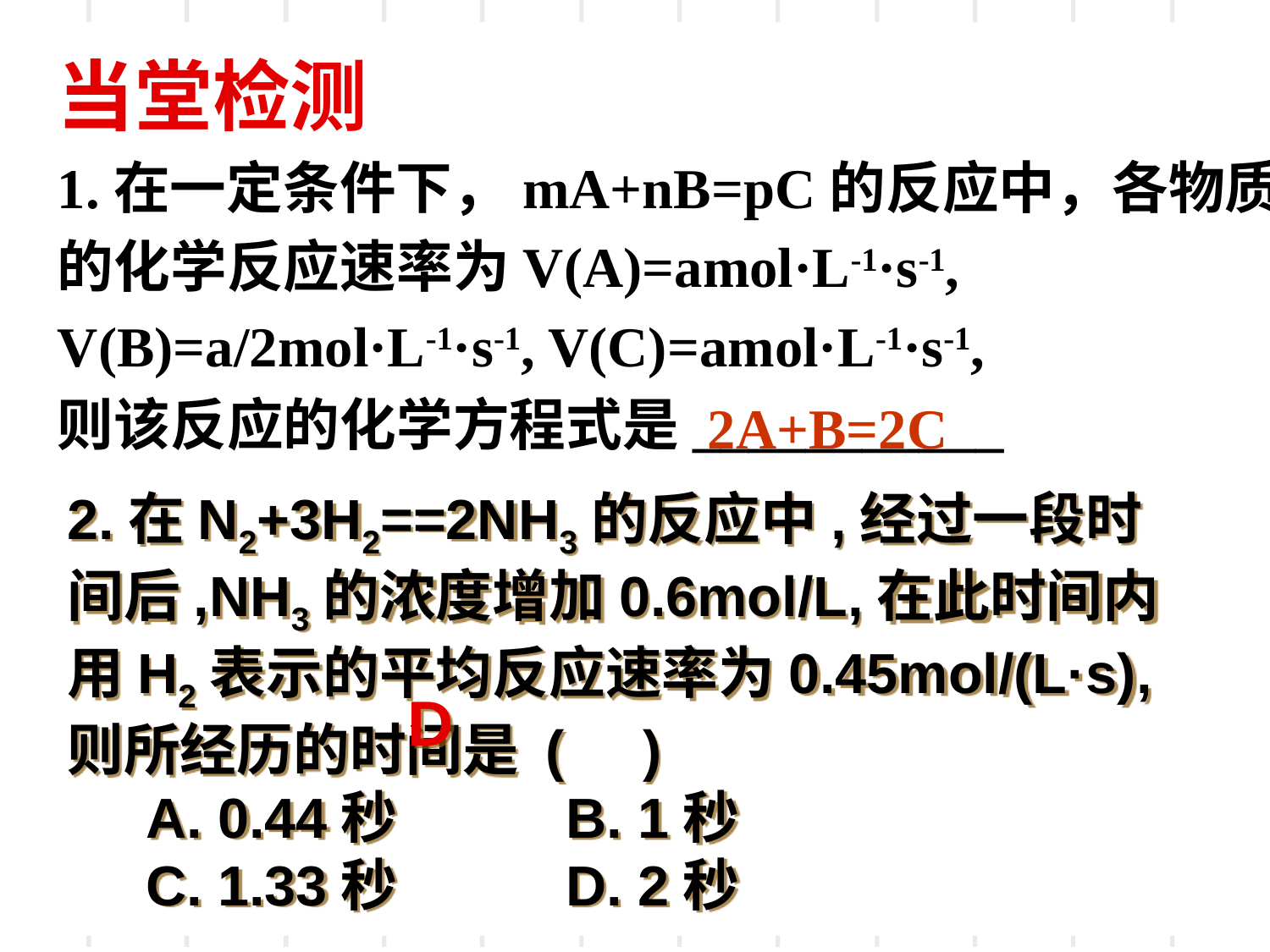

当堂检测
1.在一定条件下，mA+nB=pC的反应中，各物质
的化学反应速率为V(A)=amol·L-1·s-1,
V(B)=a/2mol·L-1·s-1, V(C)=amol·L-1·s-1,
则该反应的化学方程式是___________
2A+B=2C
2.在N2+3H2==2NH3的反应中,经过一段时间后,NH3的浓度增加0.6mol/L,在此时间内用H2表示的平均反应速率为0.45mol/(L·s),则所经历的时间是 (     )
     A. 0.44秒            B. 1秒
     C. 1.33秒            D. 2秒
D